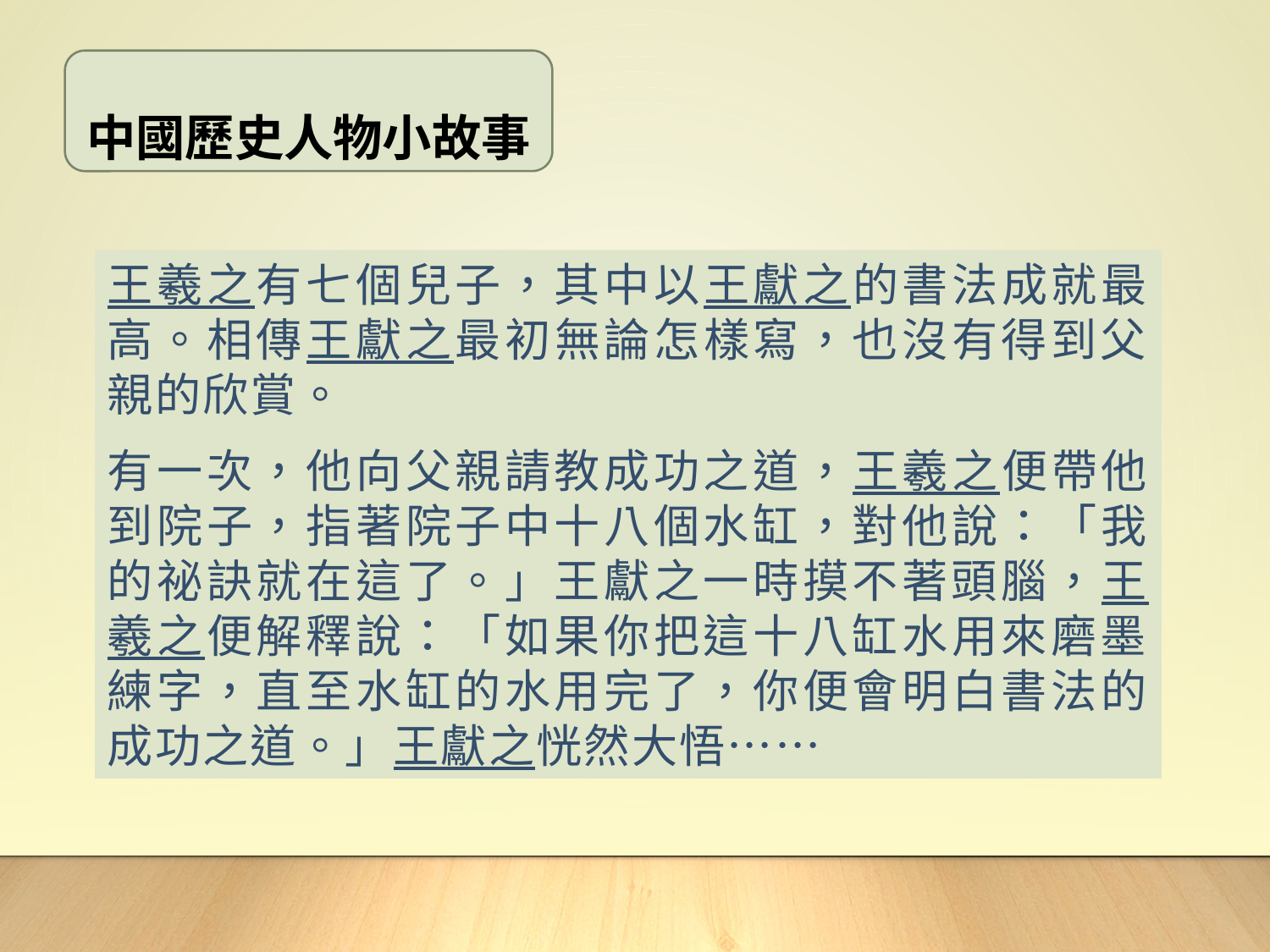

中國歷史人物小故事

王羲之有七個兒子，其中以王獻之的書法成就最高。相傳王獻之最初無論怎樣寫，也沒有得到父親的欣賞。
有一次，他向父親請教成功之道，王羲之便帶他到院子，指著院子中十八個水缸，對他說：「我的祕訣就在這了。」王獻之一時摸不著頭腦，王羲之便解釋說：「如果你把這十八缸水用來磨墨練字，直至水缸的水用完了，你便會明白書法的成功之道。」王獻之恍然大悟……